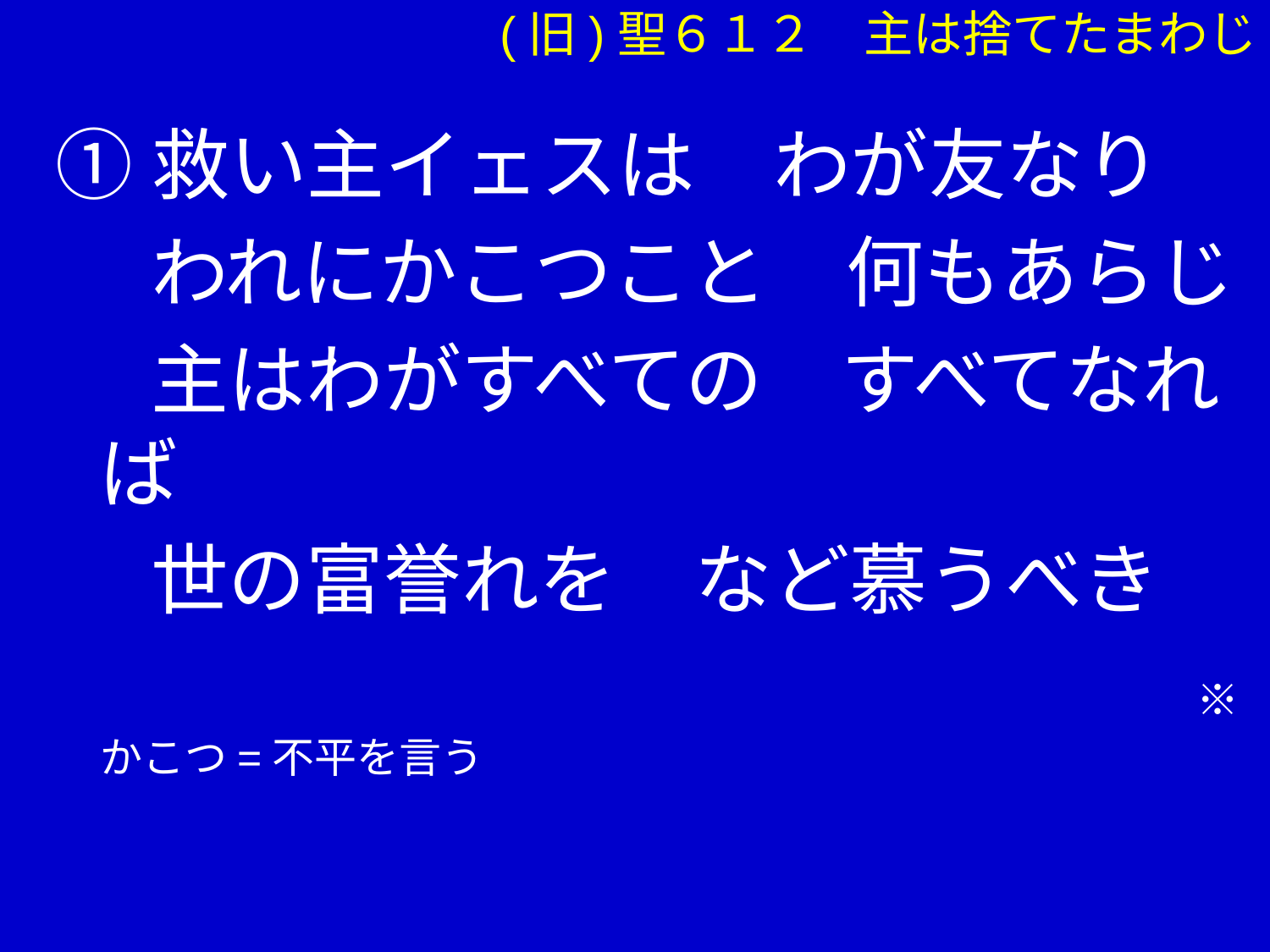

(旧)聖６１２　主は捨てたまわじ
①救い主イェスは　わが友なり
　 われにかこつこと　何もあらじ
　 主はわがすべての　すべてなれば
　 世の富誉れを　など慕うべき
  　　　　　　　　　　　　　　※かこつ=不平を言う